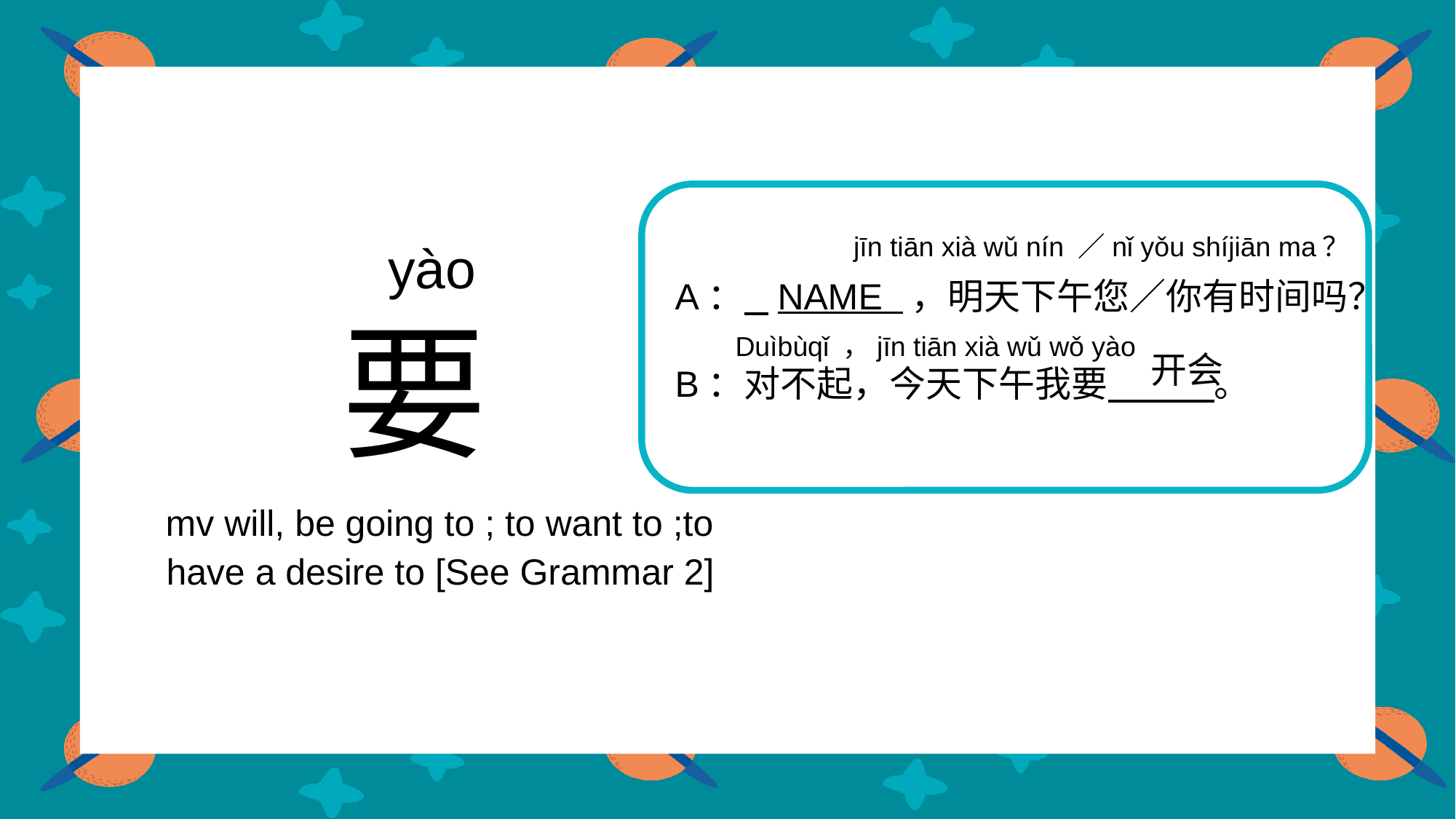

jīn tiān xià wǔ nín ／nǐ yǒu shíjiān ma？
yào
A：   NAME  ，明天下午您／你有时间吗？

B：对不起，今天下午我要             。
         要
         mv will, be going to ; to want to ;to
               have a desire to [See Grammar 2]
Duìbùqǐ ，jīn tiān xià wǔ wǒ yào
开会